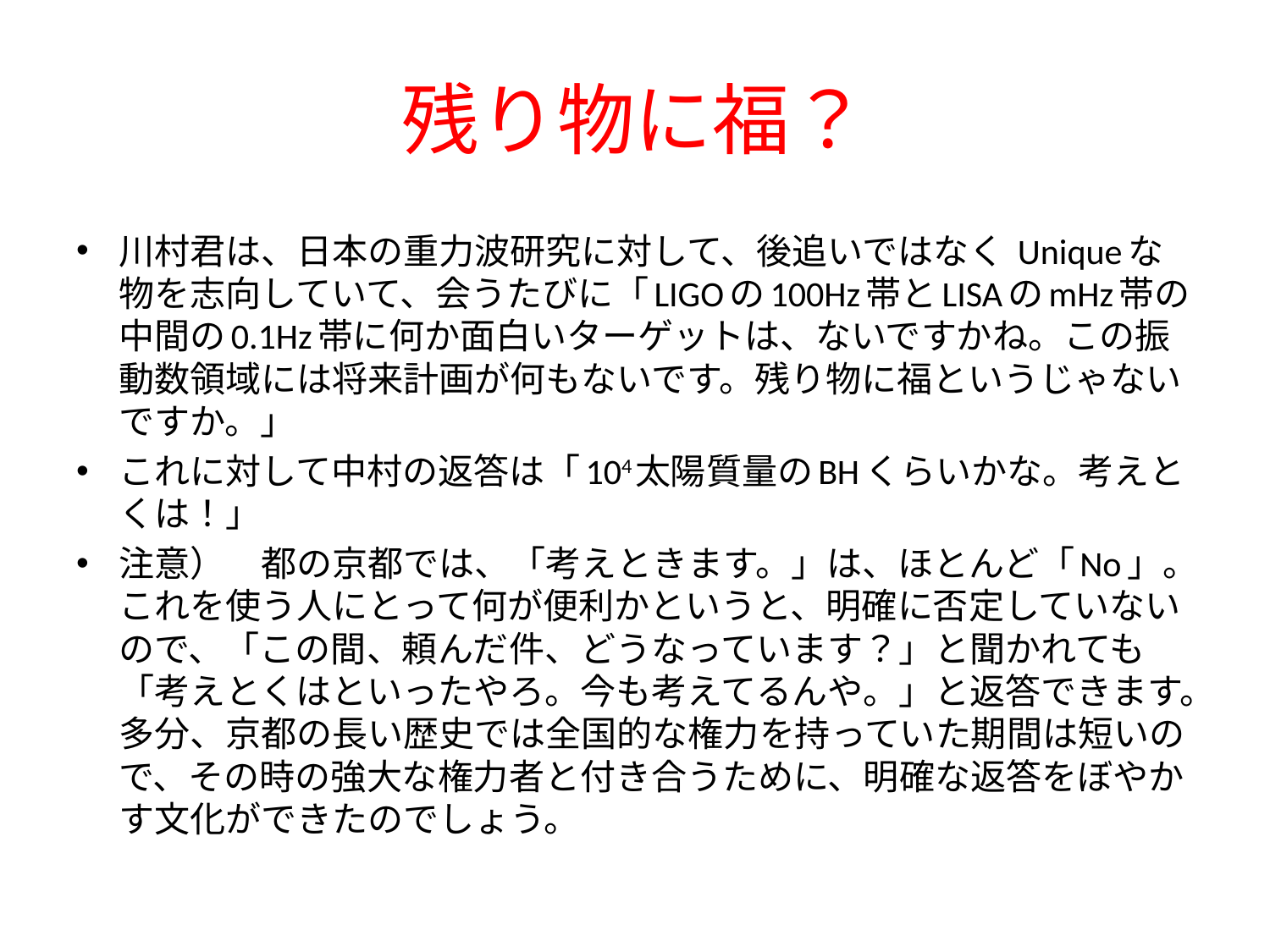

# 残り物に福？
川村君は、日本の重力波研究に対して、後追いではなく Uniqueな物を志向していて、会うたびに「LIGOの100Hz帯とLISAのmHz帯の中間の0.1Hz帯に何か面白いターゲットは、ないですかね。この振動数領域には将来計画が何もないです。残り物に福というじゃないですか。」
これに対して中村の返答は「104太陽質量のBHくらいかな。考えとくは！」
注意）　都の京都では、「考えときます。」は、ほとんど「No」。これを使う人にとって何が便利かというと、明確に否定していないので、「この間、頼んだ件、どうなっています？」と聞かれても「考えとくはといったやろ。今も考えてるんや。」と返答できます。多分、京都の長い歴史では全国的な権力を持っていた期間は短いので、その時の強大な権力者と付き合うために、明確な返答をぼやかす文化ができたのでしょう。